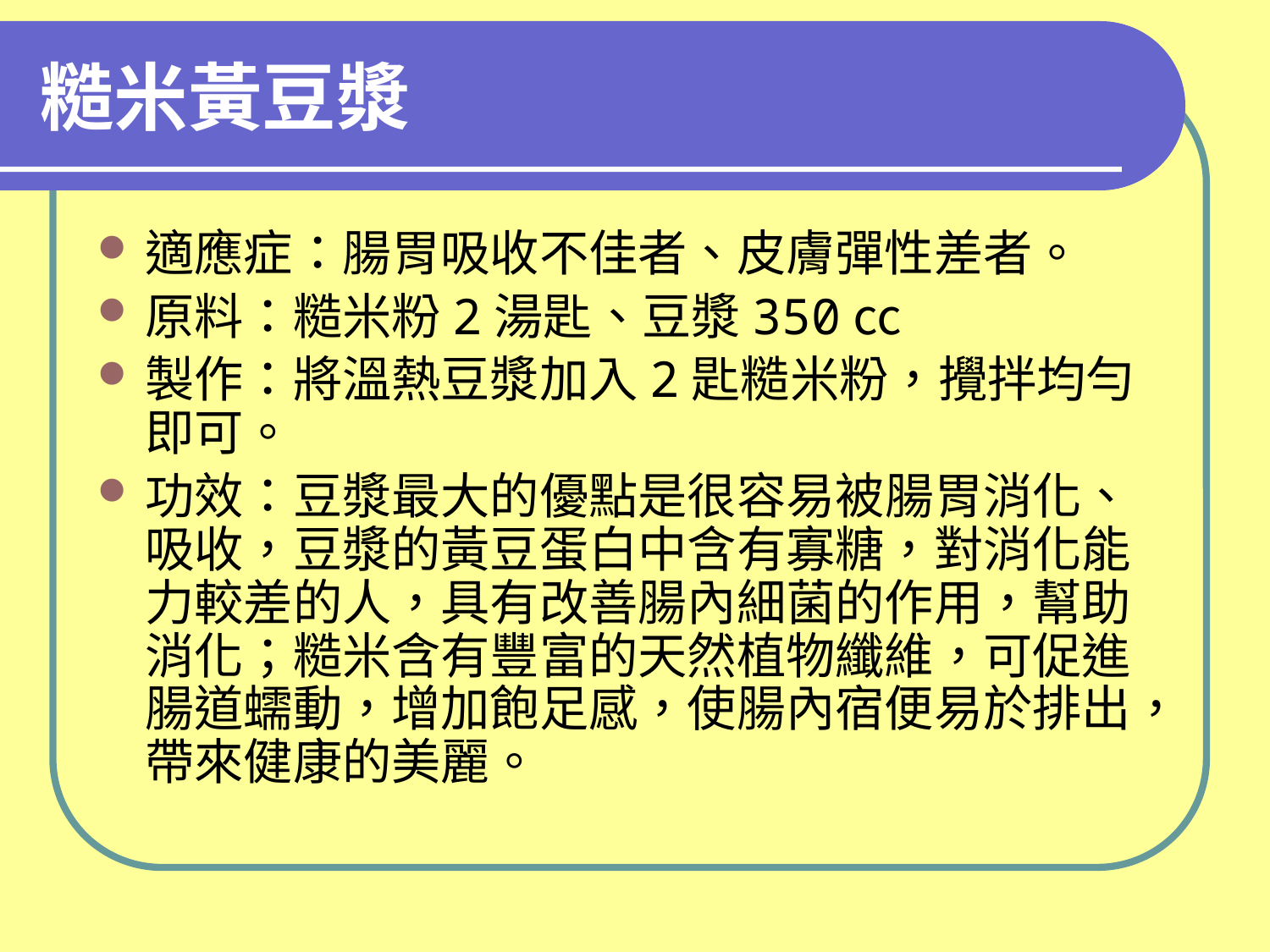

# 糙米黃豆漿
適應症：腸胃吸收不佳者、皮膚彈性差者。
原料：糙米粉2湯匙、豆漿350㏄
製作：將溫熱豆漿加入2匙糙米粉，攪拌均勻即可。
功效：豆漿最大的優點是很容易被腸胃消化、吸收，豆漿的黃豆蛋白中含有寡糖，對消化能力較差的人，具有改善腸內細菌的作用，幫助消化；糙米含有豐富的天然植物纖維，可促進腸道蠕動，增加飽足感，使腸內宿便易於排出，帶來健康的美麗。